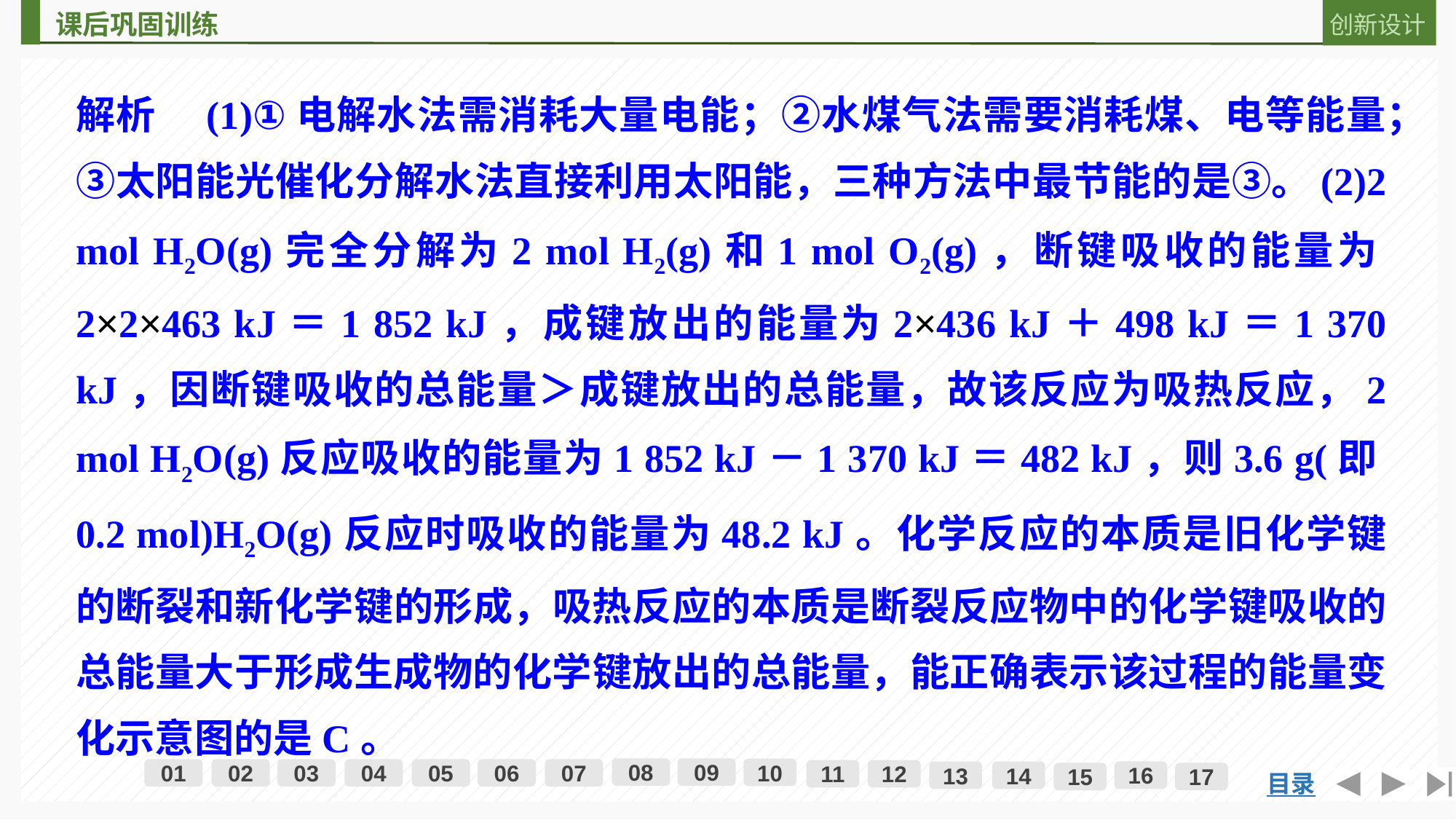

解析　(1)①电解水法需消耗大量电能；②水煤气法需要消耗煤、电等能量；③太阳能光催化分解水法直接利用太阳能，三种方法中最节能的是③。(2)2 mol H2O(g)完全分解为2 mol H2(g)和1 mol O2(g)，断键吸收的能量为2×2×463 kJ＝1 852 kJ，成键放出的能量为2×436 kJ＋498 kJ＝1 370 kJ，因断键吸收的总能量＞成键放出的总能量，故该反应为吸热反应，2 mol H2O(g)反应吸收的能量为1 852 kJ－1 370 kJ＝482 kJ，则3.6 g(即0.2 mol)H2O(g)反应时吸收的能量为48.2 kJ。化学反应的本质是旧化学键的断裂和新化学键的形成，吸热反应的本质是断裂反应物中的化学键吸收的总能量大于形成生成物的化学键放出的总能量，能正确表示该过程的能量变化示意图的是C。